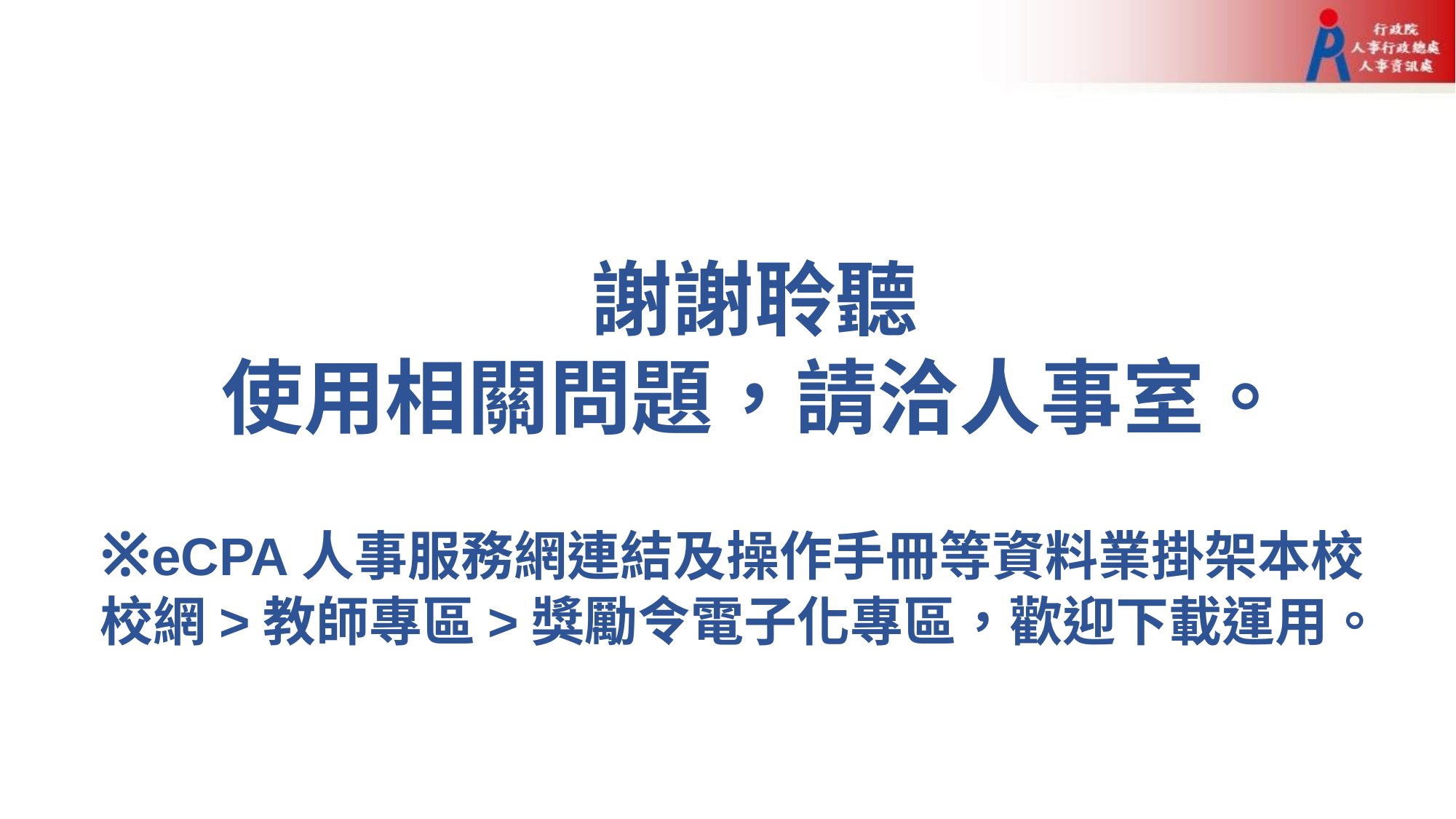

謝謝聆聽
使用相關問題，請洽人事室。
# ※eCPA人事服務網連結及操作手冊等資料業掛架本校校網>教師專區>獎勵令電子化專區，歡迎下載運用。